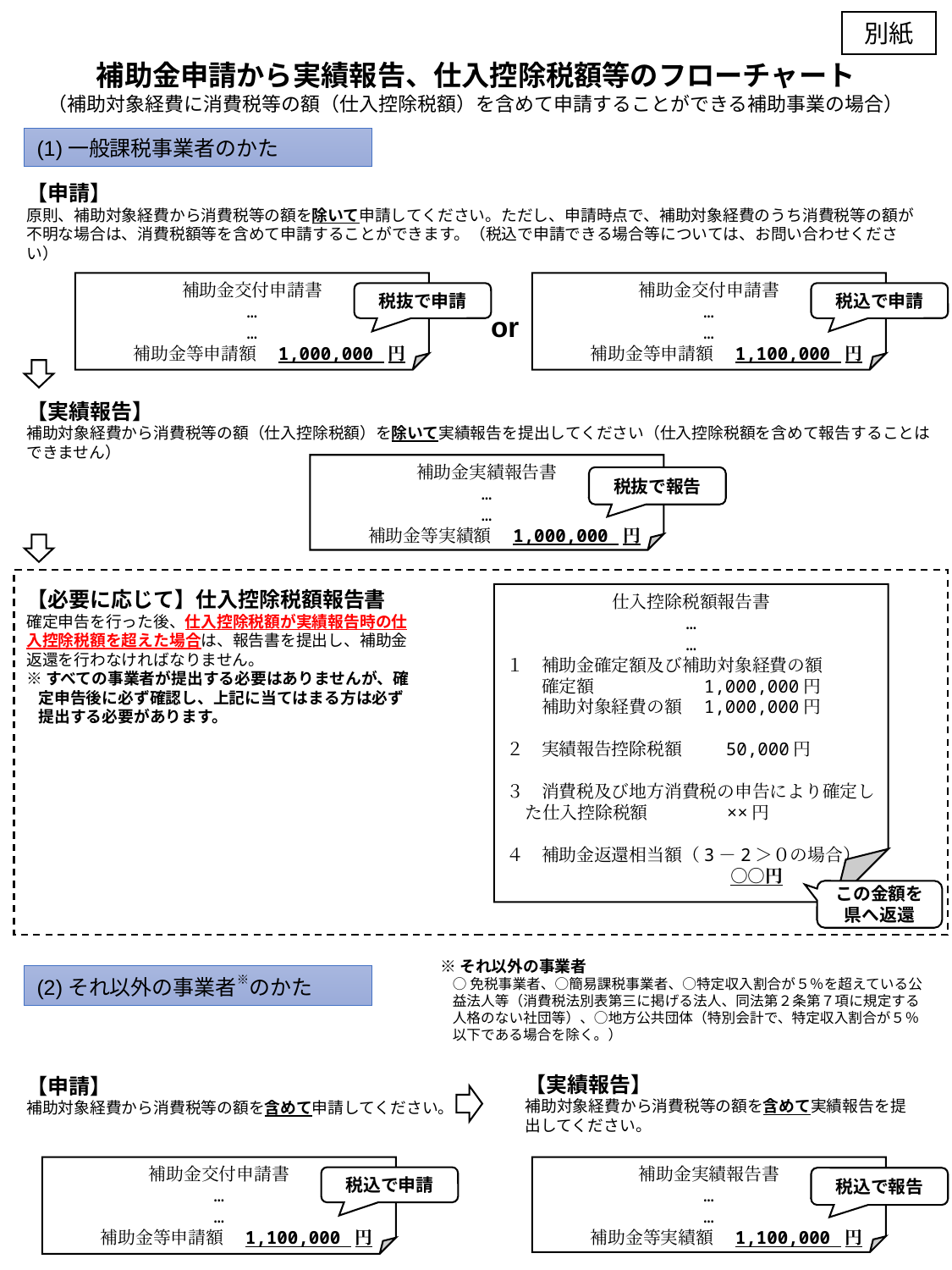

別紙
補助金申請から実績報告、仕入控除税額等のフローチャート
（補助対象経費に消費税等の額（仕入控除税額）を含めて申請することができる補助事業の場合）
(1)一般課税事業者のかた
【申請】
原則、補助対象経費から消費税等の額を除いて申請してください。ただし、申請時点で、補助対象経費のうち消費税等の額が不明な場合は、消費税額等を含めて申請することができます。（税込で申請できる場合等については、お問い合わせください）
補助金交付申請書
…
…
　　補助金等申請額　1,000,000 円
補助金交付申請書
…
…
　　補助金等申請額　1,100,000 円
税抜で申請
税込で申請
or

【実績報告】
補助対象経費から消費税等の額（仕入控除税額）を除いて実績報告を提出してください（仕入控除税額を含めて報告することはできません）
補助金実績報告書
…
…
　　補助金等実績額　1,000,000 円
税抜で報告

【必要に応じて】仕入控除税額報告書
確定申告を行った後、仕入控除税額が実績報告時の仕入控除税額を超えた場合は、報告書を提出し、補助金返還を行わなければなりません。
※すべての事業者が提出する必要はありませんが、確定申告後に必ず確認し、上記に当てはまる方は必ず提出する必要があります。
仕入控除税額報告書
…
…
１　補助金確定額及び補助対象経費の額
　　確定額　　　　　　1,000,000円
　　補助対象経費の額　1,000,000円

２　実績報告控除税額　　 50,000円

３　消費税及び地方消費税の申告により確定した仕入控除税額　　　 　××円

４　補助金返還相当額（3－2＞０の場合）
　　　　　　　　　　 　  　○○円

この金額を県へ返還
※それ以外の事業者
○免税事業者、○簡易課税事業者、○特定収入割合が５％を超えている公益法人等（消費税法別表第三に掲げる法人、同法第２条第７項に規定する人格のない社団等）、○地方公共団体（特別会計で、特定収入割合が５％以下である場合を除く。）
(2)それ以外の事業者※のかた
【実績報告】
補助対象経費から消費税等の額を含めて実績報告を提出してください。
【申請】
補助対象経費から消費税等の額を含めて申請してください。

補助金交付申請書
…
…
　　補助金等申請額　1,100,000 円
補助金実績報告書
…
…
　　補助金等実績額　1,100,000 円
税込で申請
税込で報告